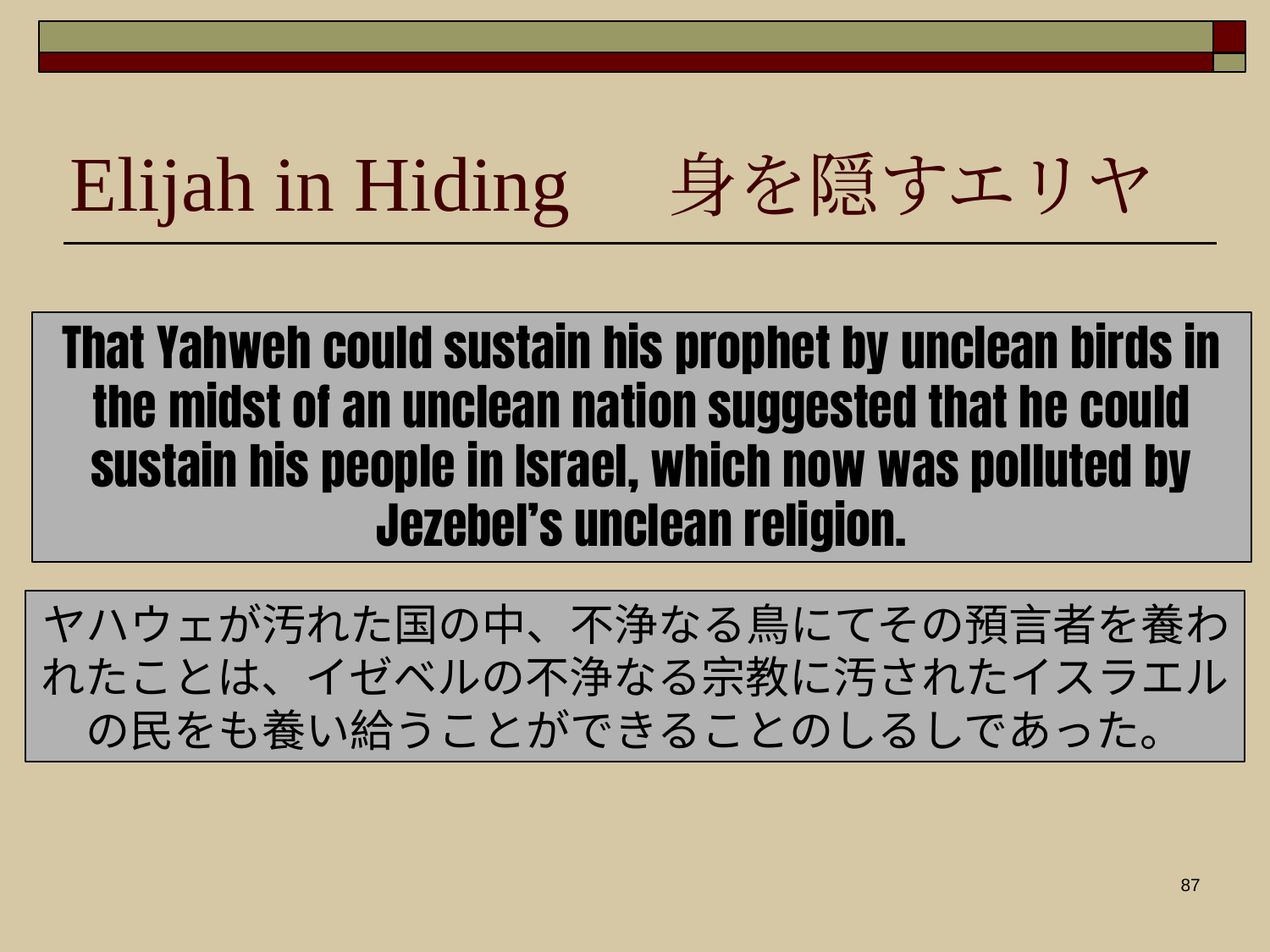

Elijah in Hiding　身を隠すエリヤ
That Yahweh could sustain his prophet by unclean birds in the midst of an unclean nation suggested that he could sustain his people in Israel, which now was polluted by Jezebel’s unclean religion.
ヤハウェが汚れた国の中、不浄なる鳥にてその預言者を養われたことは、イゼベルの不浄なる宗教に汚されたイスラエルの民をも養い給うことができることのしるしであった。
87